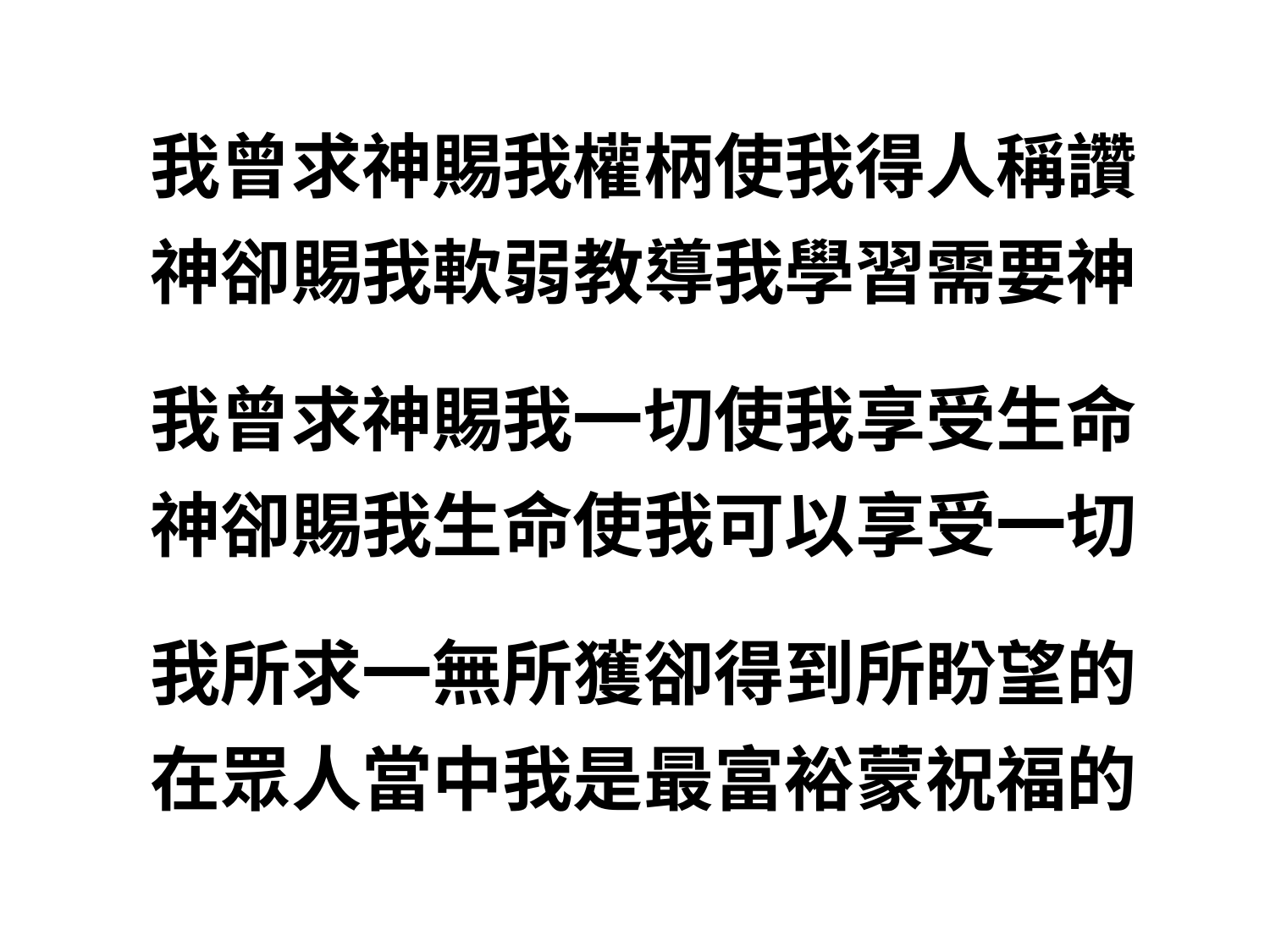

我曾求神賜我權柄使我得人稱讚
 神卻賜我軟弱教導我學習需要神

 我曾求神賜我一切使我享受生命
 神卻賜我生命使我可以享受一切

 我所求一無所獲卻得到所盼望的
 在眾人當中我是最富裕蒙祝福的